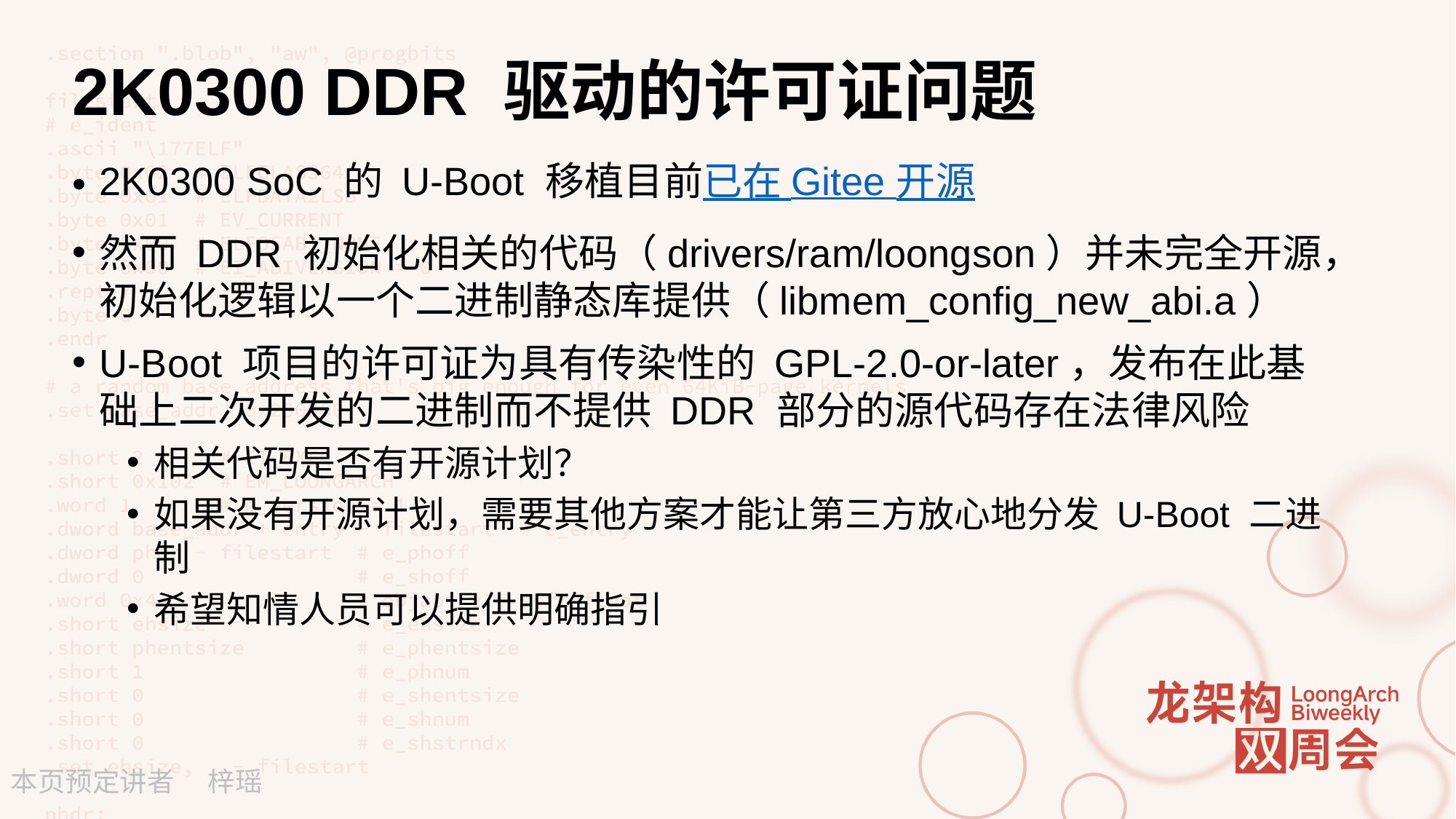

# 2K0300 DDR 驱动的许可证问题
2K0300 SoC 的 U-Boot 移植目前已在 Gitee 开源
然而 DDR 初始化相关的代码（drivers/ram/loongson）并未完全开源，初始化逻辑以一个二进制静态库提供（libmem_config_new_abi.a）
U-Boot 项目的许可证为具有传染性的 GPL-2.0-or-later，发布在此基础上二次开发的二进制而不提供 DDR 部分的源代码存在法律风险
相关代码是否有开源计划？
如果没有开源计划，需要其他方案才能让第三方放心地分发 U-Boot 二进制
希望知情人员可以提供明确指引
梓瑶